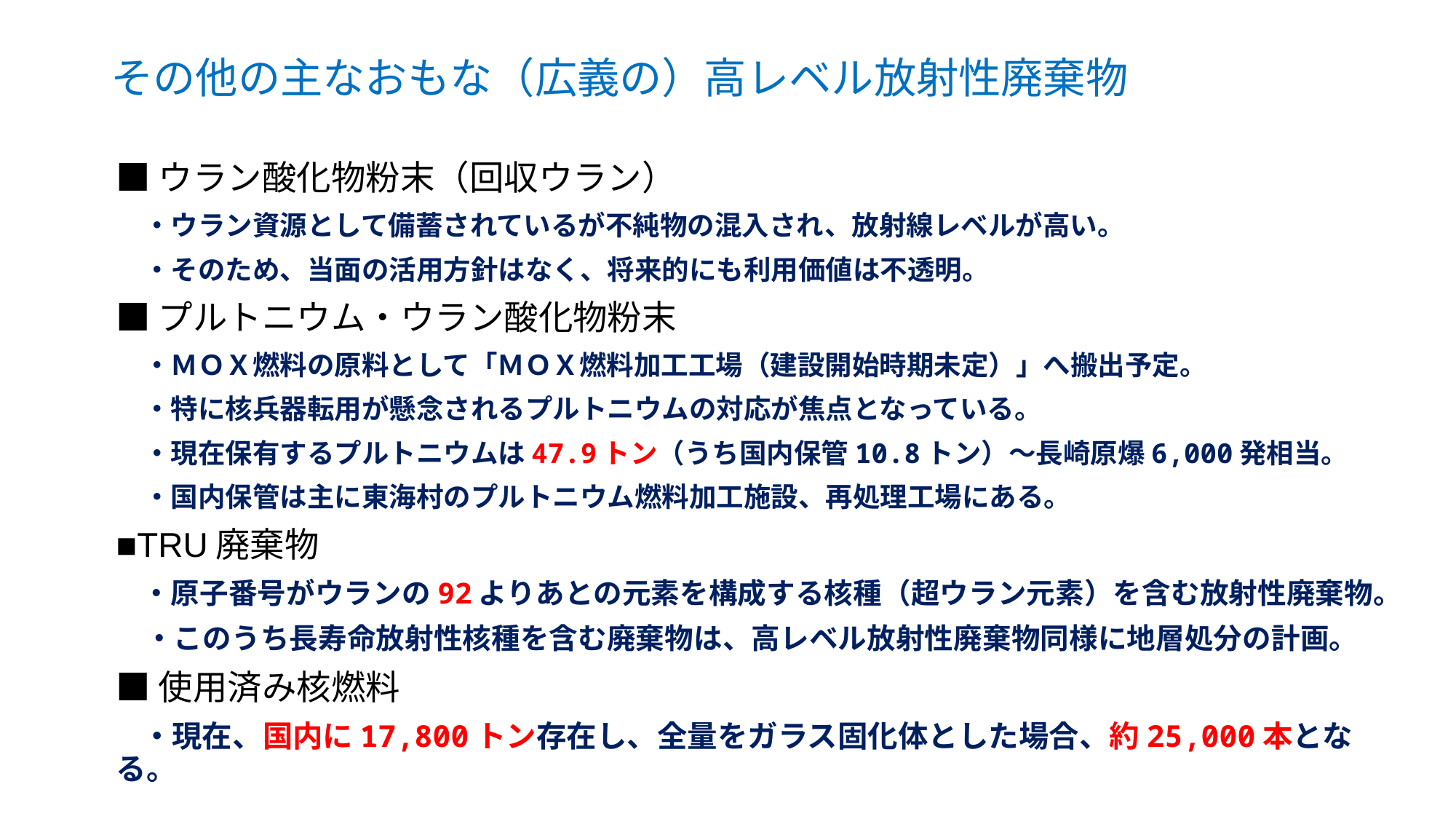

# その他の主なおもな（広義の）高レベル放射性廃棄物
■ウラン酸化物粉末（回収ウラン）
　・ウラン資源として備蓄されているが不純物の混入され、放射線レベルが高い。
　・そのため、当面の活用方針はなく、将来的にも利用価値は不透明。
■プルトニウム・ウラン酸化物粉末
　・ＭＯＸ燃料の原料として「ＭＯＸ燃料加工工場（建設開始時期未定）」へ搬出予定。
　・特に核兵器転用が懸念されるプルトニウムの対応が焦点となっている。
　・現在保有するプルトニウムは47.9トン（うち国内保管10.8トン）～長崎原爆6,000発相当。
　・国内保管は主に東海村のプルトニウム燃料加工施設、再処理工場にある。
■TRU廃棄物
　・原子番号がウランの92よりあとの元素を構成する核種（超ウラン元素）を含む放射性廃棄物。
　・このうち長寿命放射性核種を含む廃棄物は、高レベル放射性廃棄物同様に地層処分の計画。
■使用済み核燃料
　・現在、国内に17,800トン存在し、全量をガラス固化体とした場合、約25,000本となる。